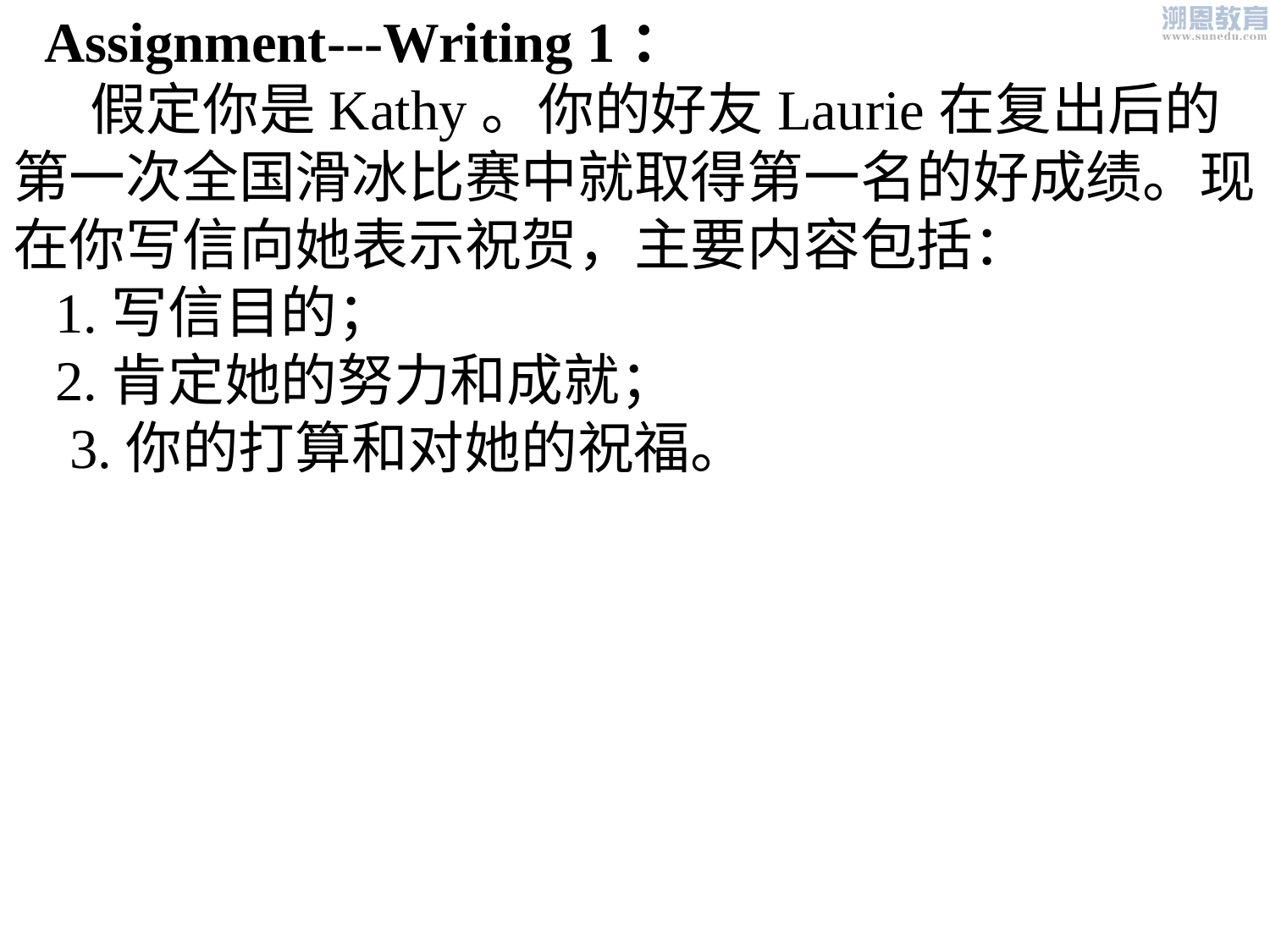

Assignment---Writing 1：
     假定你是Kathy。你的好友Laurie在复出后的第一次全国滑冰比赛中就取得第一名的好成绩。现在你写信向她表示祝贺，主要内容包括：
   1.写信目的；
   2.肯定她的努力和成就；
    3.你的打算和对她的祝福。